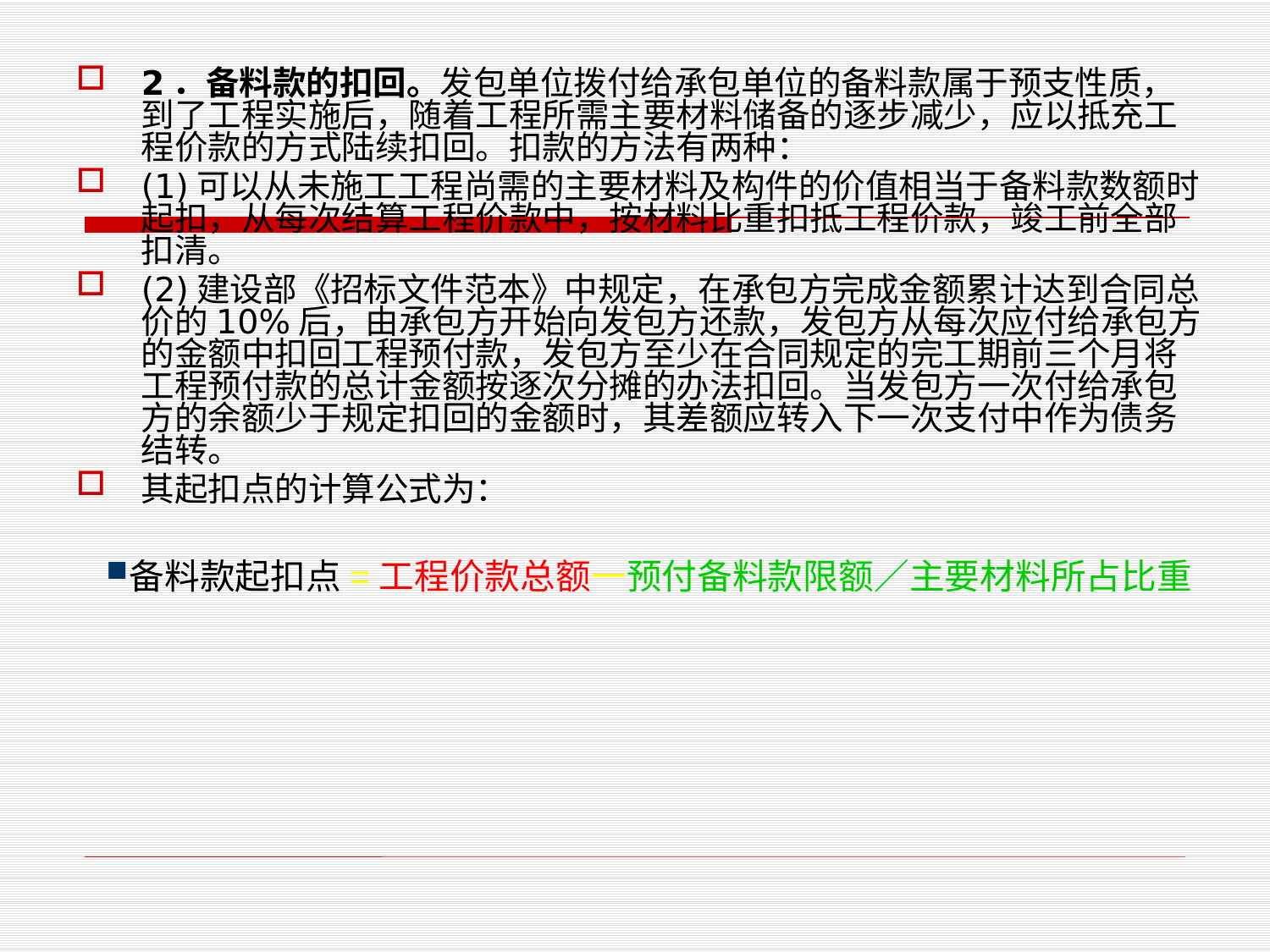

2．备料款的扣回。发包单位拨付给承包单位的备料款属于预支性质，到了工程实施后，随着工程所需主要材料储备的逐步减少，应以抵充工程价款的方式陆续扣回。扣款的方法有两种：
(1)可以从未施工工程尚需的主要材料及构件的价值相当于备料款数额时起扣，从每次结算工程价款中，按材料比重扣抵工程价款，竣工前全部扣清。
(2)建设部《招标文件范本》中规定，在承包方完成金额累计达到合同总价的10%后，由承包方开始向发包方还款，发包方从每次应付给承包方的金额中扣回工程预付款，发包方至少在合同规定的完工期前三个月将工程预付款的总计金额按逐次分摊的办法扣回。当发包方一次付给承包方的余额少于规定扣回的金额时，其差额应转入下一次支付中作为债务结转。
其起扣点的计算公式为：
备料款起扣点=工程价款总额一预付备料款限额／主要材料所占比重